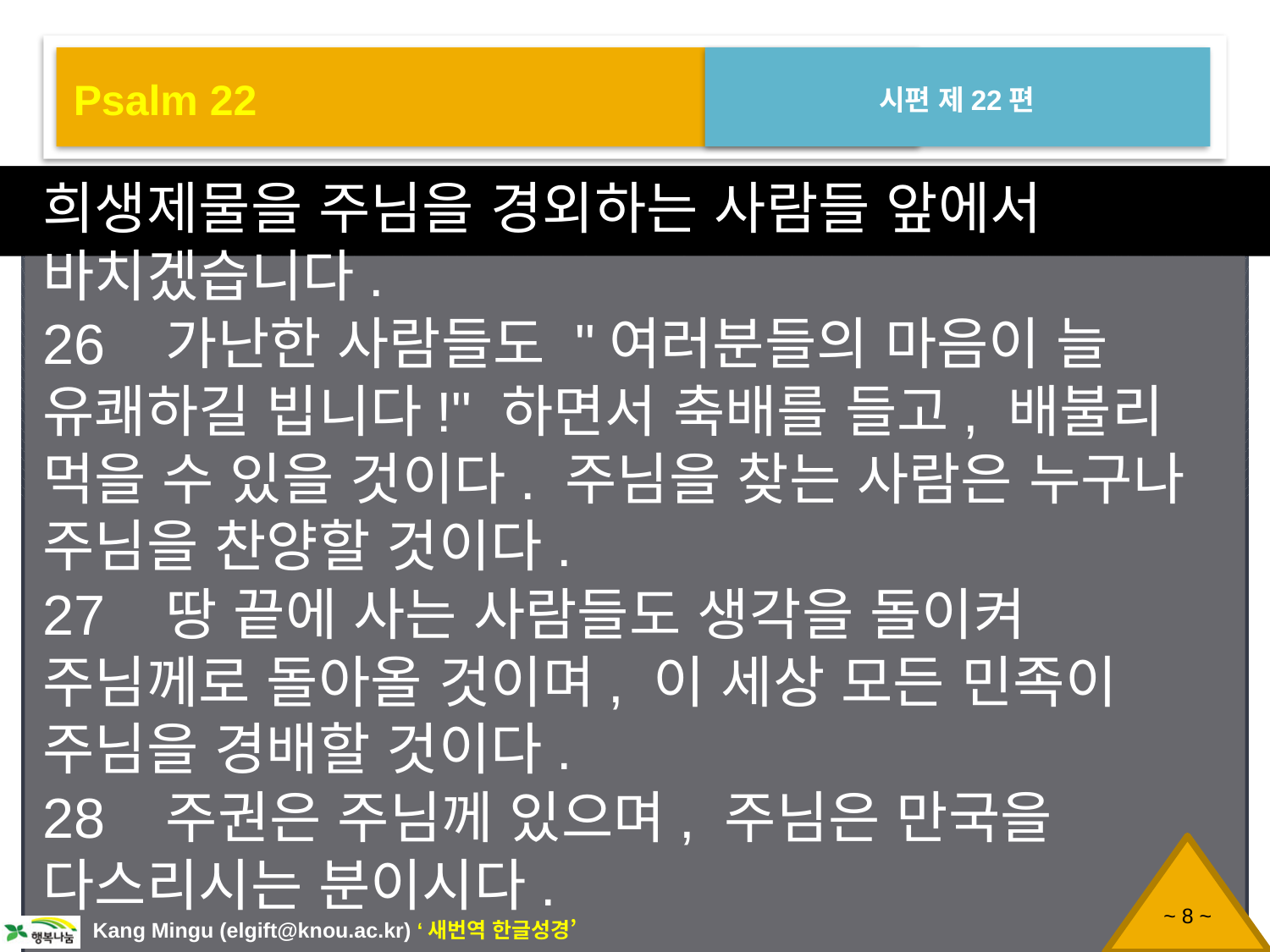

Psalm 22
시편 제22편
희생제물을 주님을 경외하는 사람들 앞에서 바치겠습니다.
26   가난한 사람들도 "여러분들의 마음이 늘 유쾌하길 빕니다!" 하면서 축배를 들고, 배불리 먹을 수 있을 것이다. 주님을 찾는 사람은 누구나 주님을 찬양할 것이다.
27   땅 끝에 사는 사람들도 생각을 돌이켜 주님께로 돌아올 것이며, 이 세상 모든 민족이 주님을 경배할 것이다.
28   주권은 주님께 있으며, 주님은 만국을 다스리시는 분이시다.